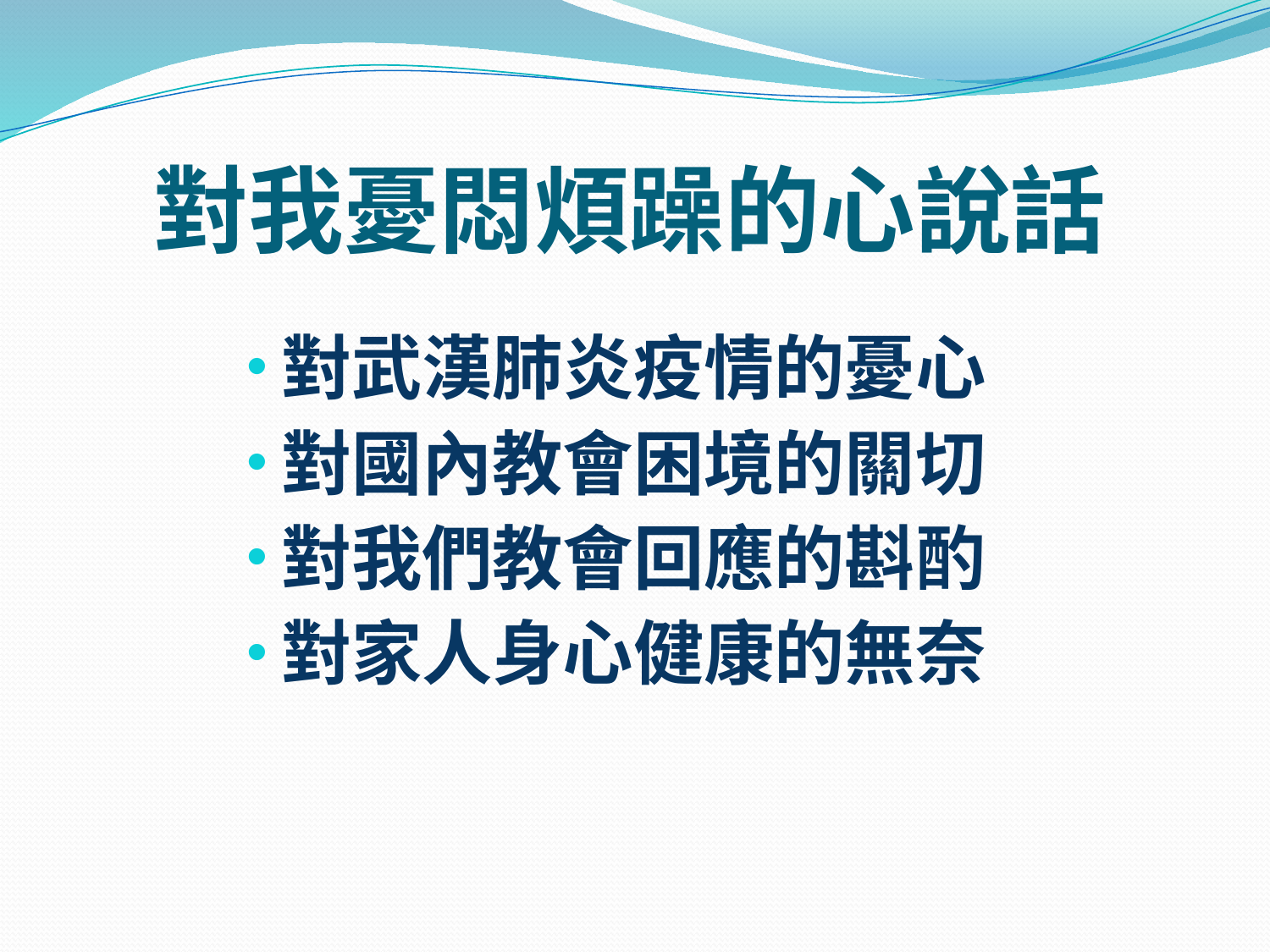

# 對我憂悶煩躁的心說話
對武漢肺炎疫情的憂心
對國內教會困境的關切
對我們教會回應的斟酌
對家人身心健康的無奈